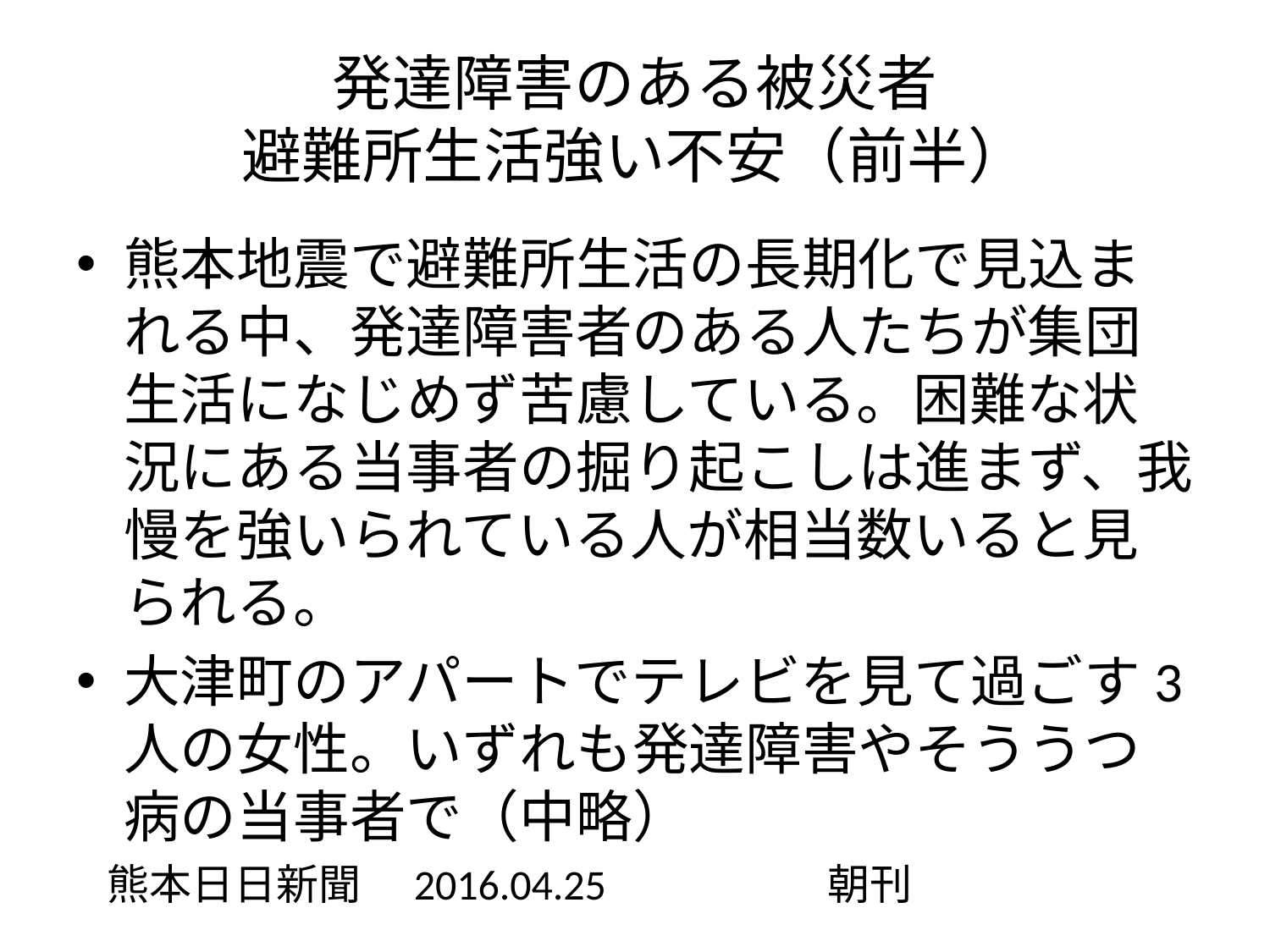

# 発達障害のある被災者 避難所生活強い不安（前半）
熊本地震で避難所生活の長期化で見込まれる中、発達障害者のある人たちが集団生活になじめず苦慮している。困難な状況にある当事者の掘り起こしは進まず、我慢を強いられている人が相当数いると見られる。
大津町のアパートでテレビを見て過ごす3人の女性。いずれも発達障害やそううつ病の当事者で（中略）
熊本日日新聞　2016.04.25　　　　　朝刊